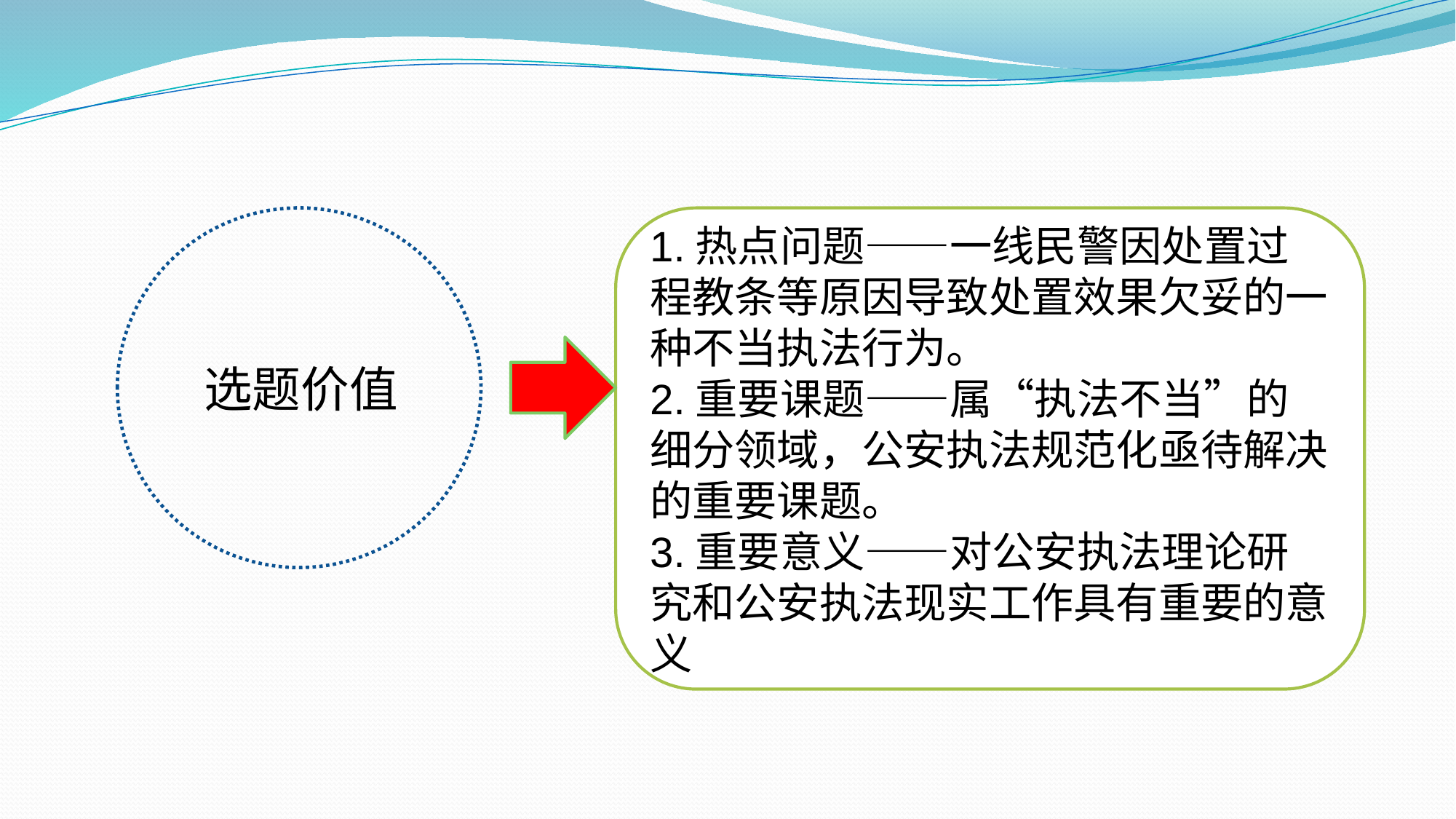

选题价值
1.热点问题——一线民警因处置过程教条等原因导致处置效果欠妥的一种不当执法行为。
2.重要课题——属“执法不当”的细分领域，公安执法规范化亟待解决的重要课题。
3.重要意义——对公安执法理论研究和公安执法现实工作具有重要的意义